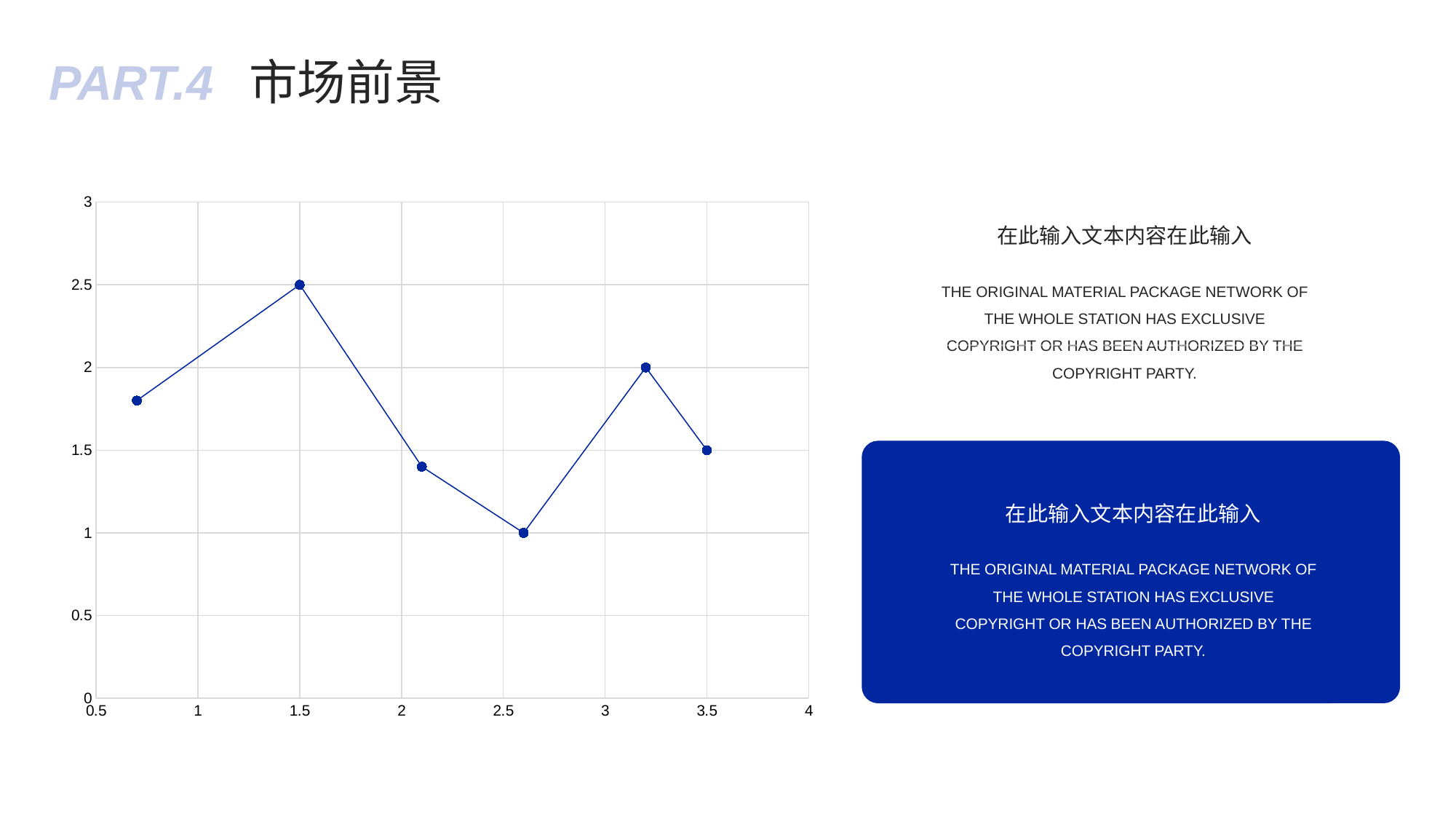

PART.4
市场前景

在此输入文本内容在此输入
THE ORIGINAL MATERIAL PACKAGE NETWORK OF THE WHOLE STATION HAS EXCLUSIVE COPYRIGHT OR HAS BEEN AUTHORIZED BY THE COPYRIGHT PARTY.

### Chart

| Category | Y-Values |
|---|---|
在此输入文本内容在此输入
THE ORIGINAL MATERIAL PACKAGE NETWORK OF THE WHOLE STATION HAS EXCLUSIVE COPYRIGHT OR HAS BEEN AUTHORIZED BY THE COPYRIGHT PARTY.